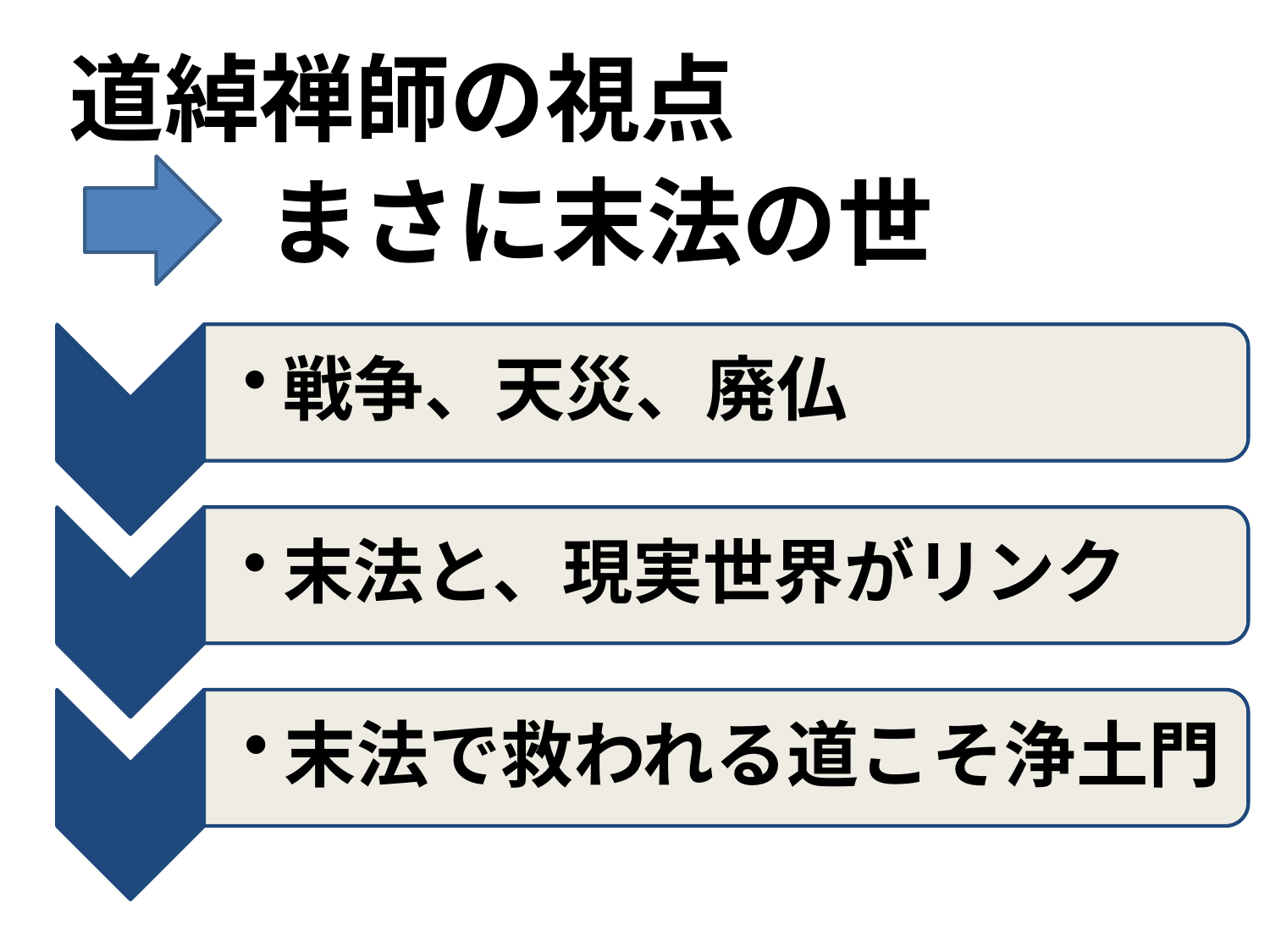

道綽禅師の視点

まさに末法の世

戦争、天災、廃仏

末法と、現実世界がリンク

末法で救われる道こそ浄土門